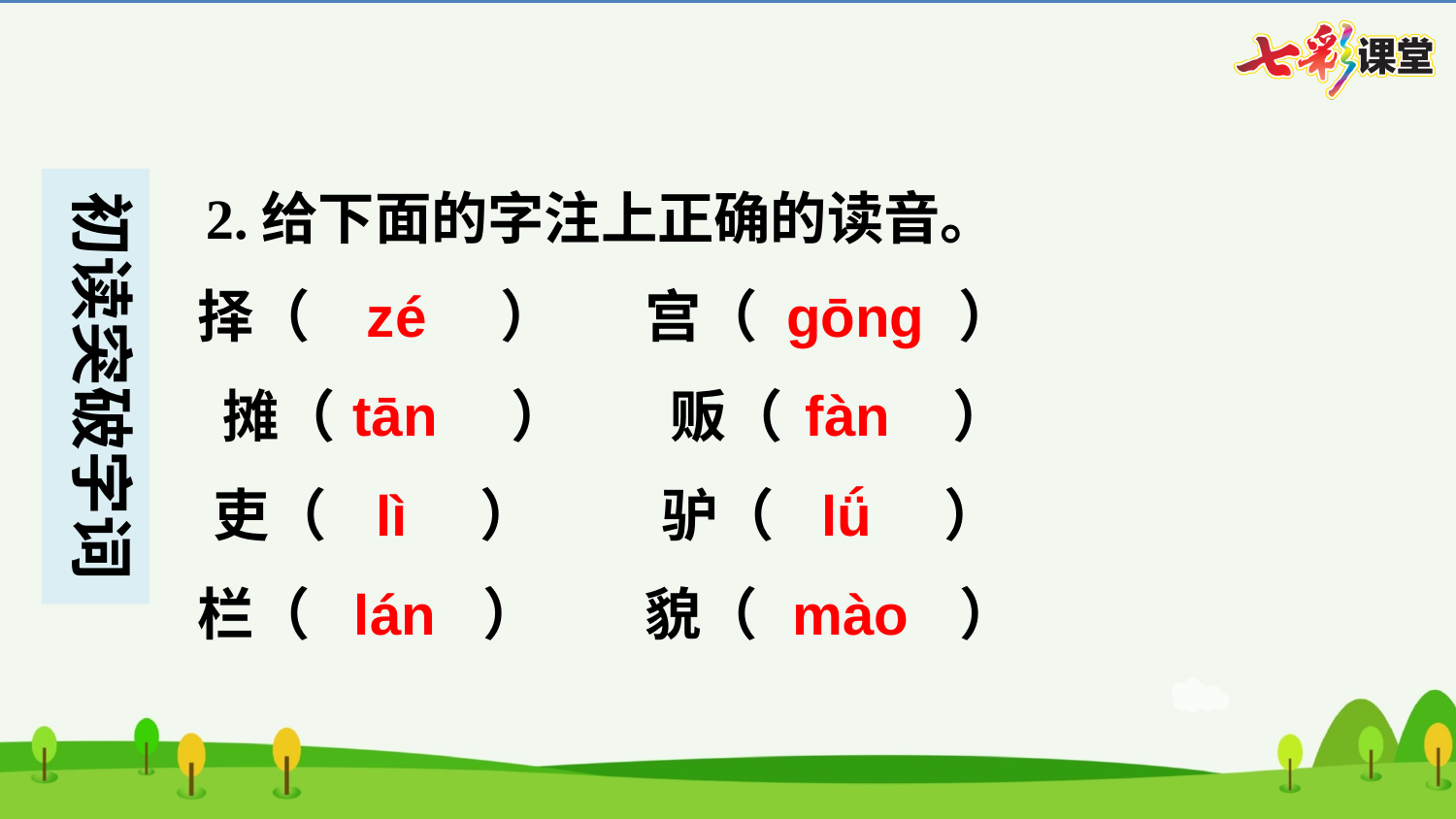

2.给下面的字注上正确的读音。
zé
gōng
择（　zé　）	宫（gōng　）
tān
fàn
摊（ tān　）	贩（  àn　）
lì
lǘ
吏（  lì　 ）	驴（  lǘ　 ）
lán
mào
栏（ lán　）	貌（　mào ）